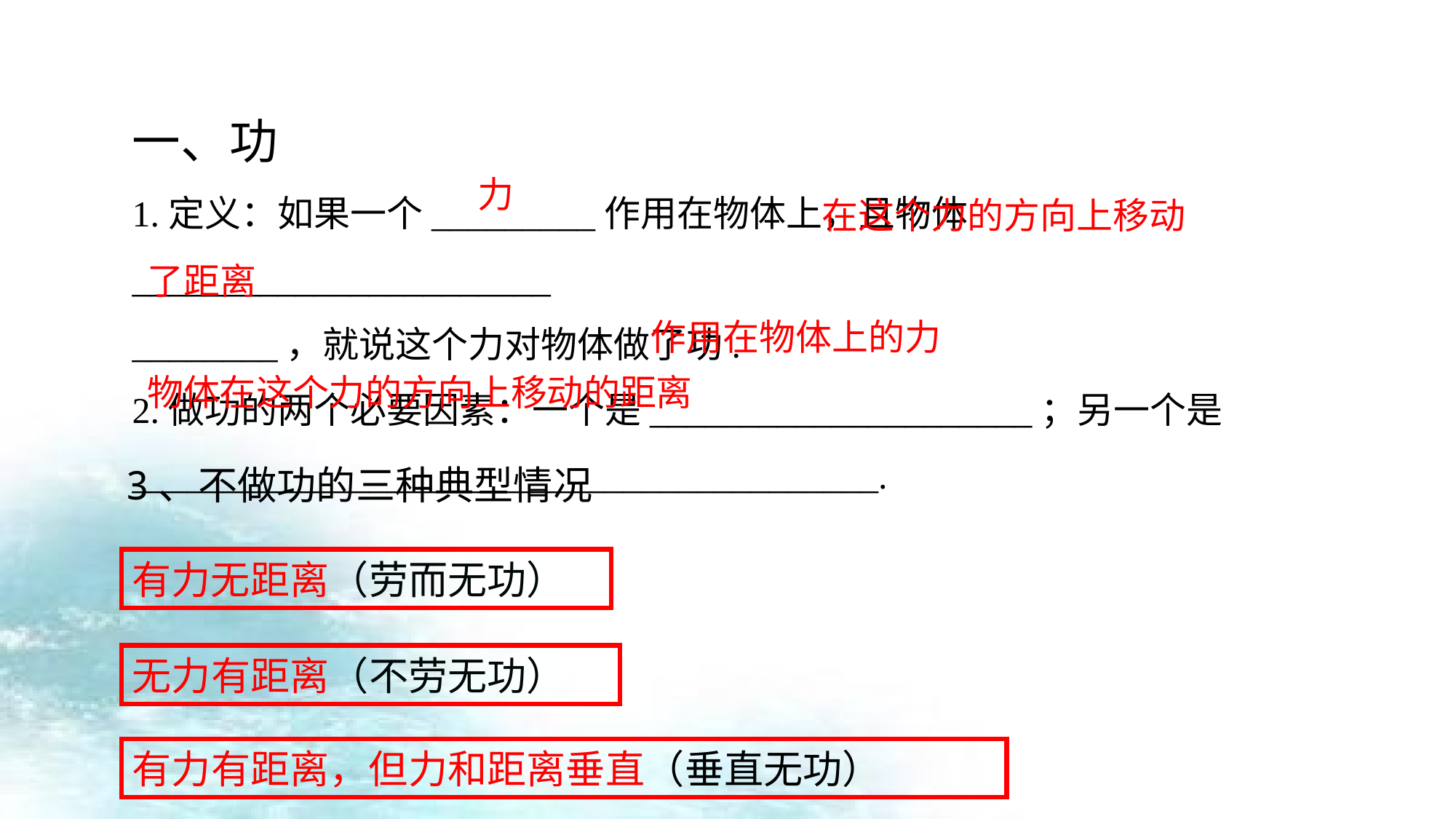

一、功
1.定义：如果一个_________作用在物体上，且物体_______________________
________，就说这个力对物体做了功.
2.做功的两个必要因素：一个是_____________________；另一个是_________________________________________.
                                                                                                            在这个力的方向上移动
了距离
力
作用在物体上的力
物体在这个力的方向上移动的距离
3、不做功的三种典型情况
有力无距离（劳而无功）
无力有距离（不劳无功）
有力有距离，但力和距离垂直（垂直无功）